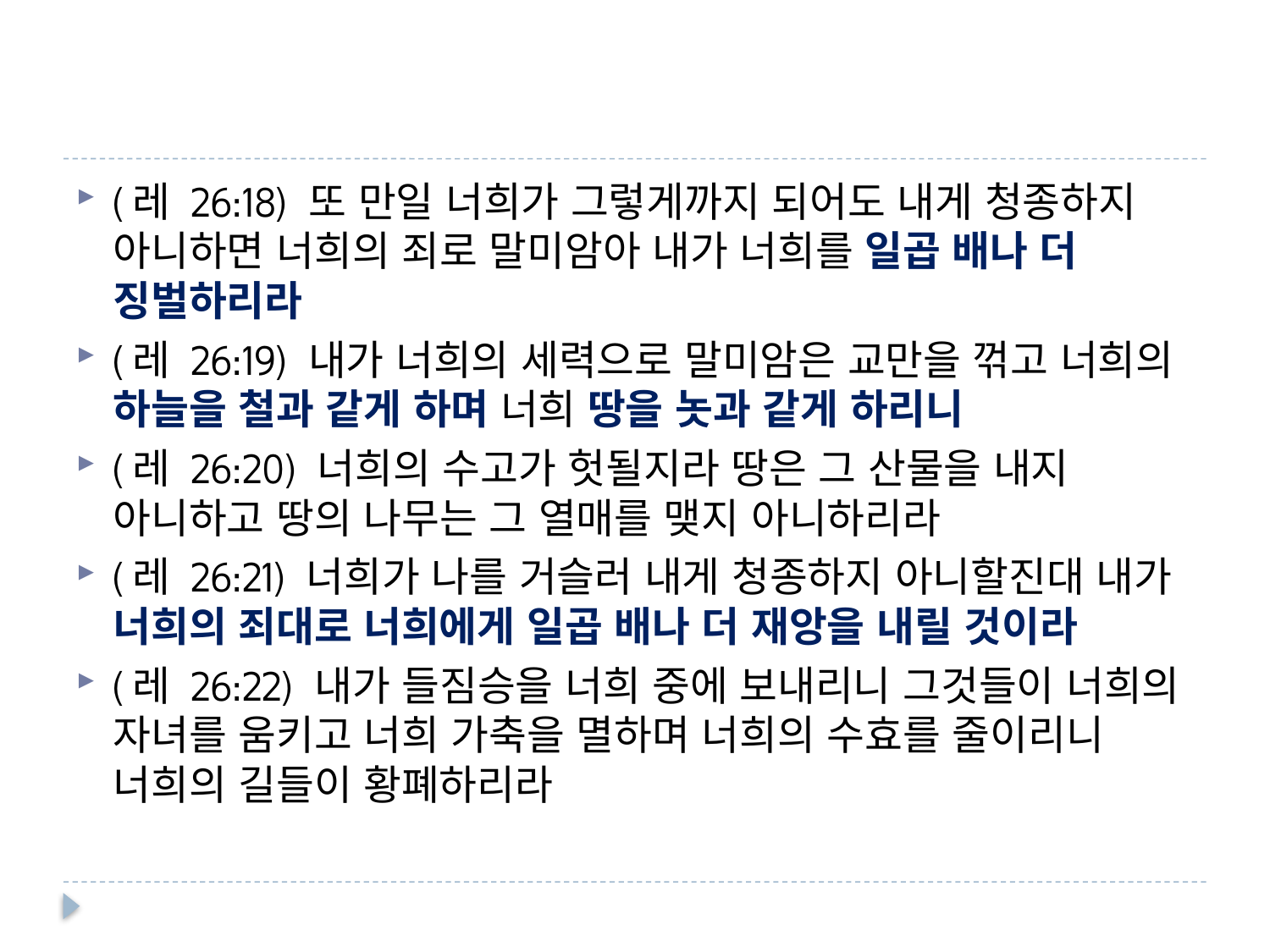

#
(레 26:18) 또 만일 너희가 그렇게까지 되어도 내게 청종하지 아니하면 너희의 죄로 말미암아 내가 너희를 일곱 배나 더 징벌하리라
(레 26:19) 내가 너희의 세력으로 말미암은 교만을 꺾고 너희의 하늘을 철과 같게 하며 너희 땅을 놋과 같게 하리니
(레 26:20) 너희의 수고가 헛될지라 땅은 그 산물을 내지 아니하고 땅의 나무는 그 열매를 맺지 아니하리라
(레 26:21) 너희가 나를 거슬러 내게 청종하지 아니할진대 내가 너희의 죄대로 너희에게 일곱 배나 더 재앙을 내릴 것이라
(레 26:22) 내가 들짐승을 너희 중에 보내리니 그것들이 너희의 자녀를 움키고 너희 가축을 멸하며 너희의 수효를 줄이리니 너희의 길들이 황폐하리라